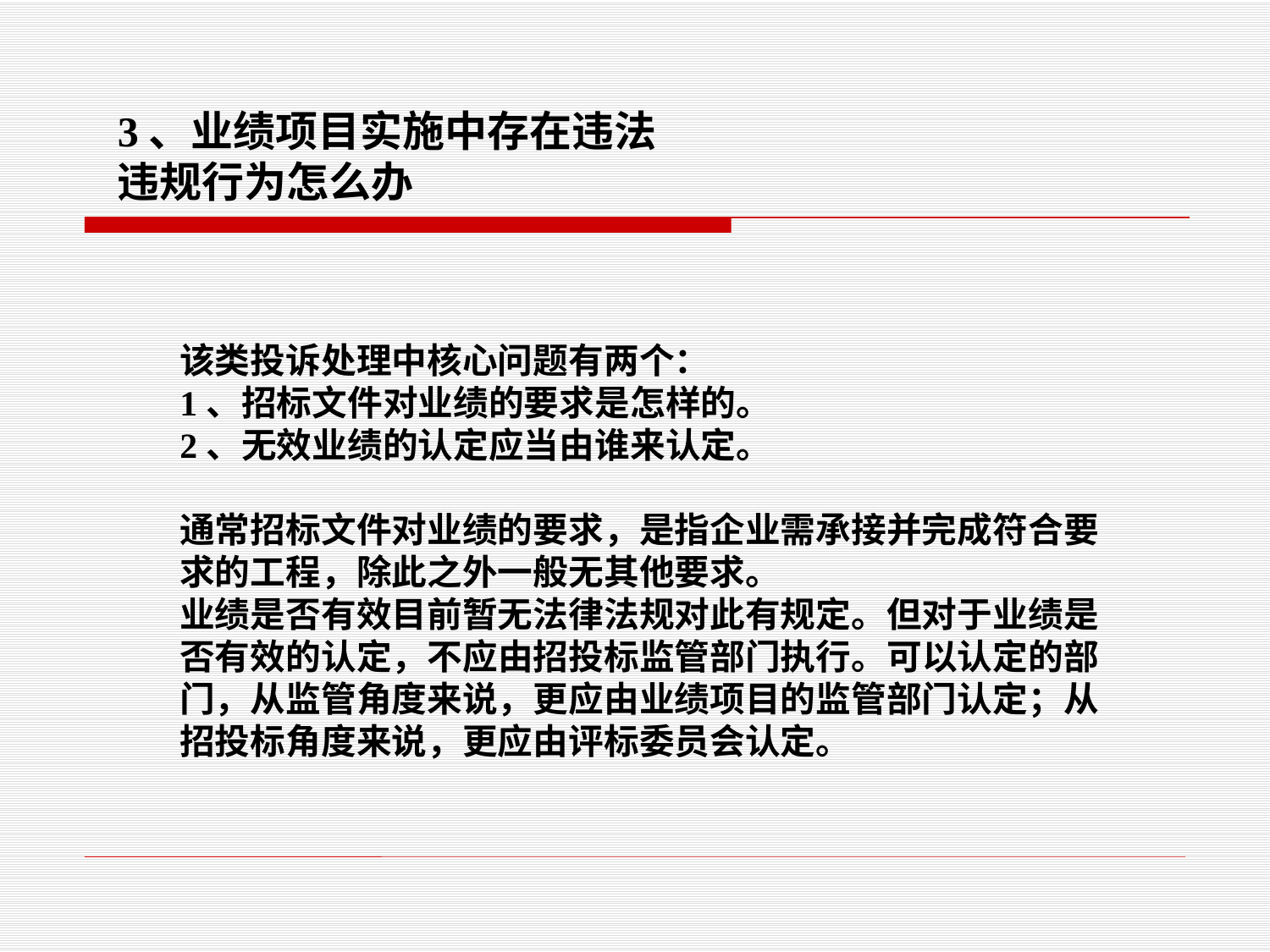

3、业绩项目实施中存在违法违规行为怎么办
该类投诉处理中核心问题有两个：
1、招标文件对业绩的要求是怎样的。
2、无效业绩的认定应当由谁来认定。

通常招标文件对业绩的要求，是指企业需承接并完成符合要求的工程，除此之外一般无其他要求。
业绩是否有效目前暂无法律法规对此有规定。但对于业绩是否有效的认定，不应由招投标监管部门执行。可以认定的部门，从监管角度来说，更应由业绩项目的监管部门认定；从招投标角度来说，更应由评标委员会认定。